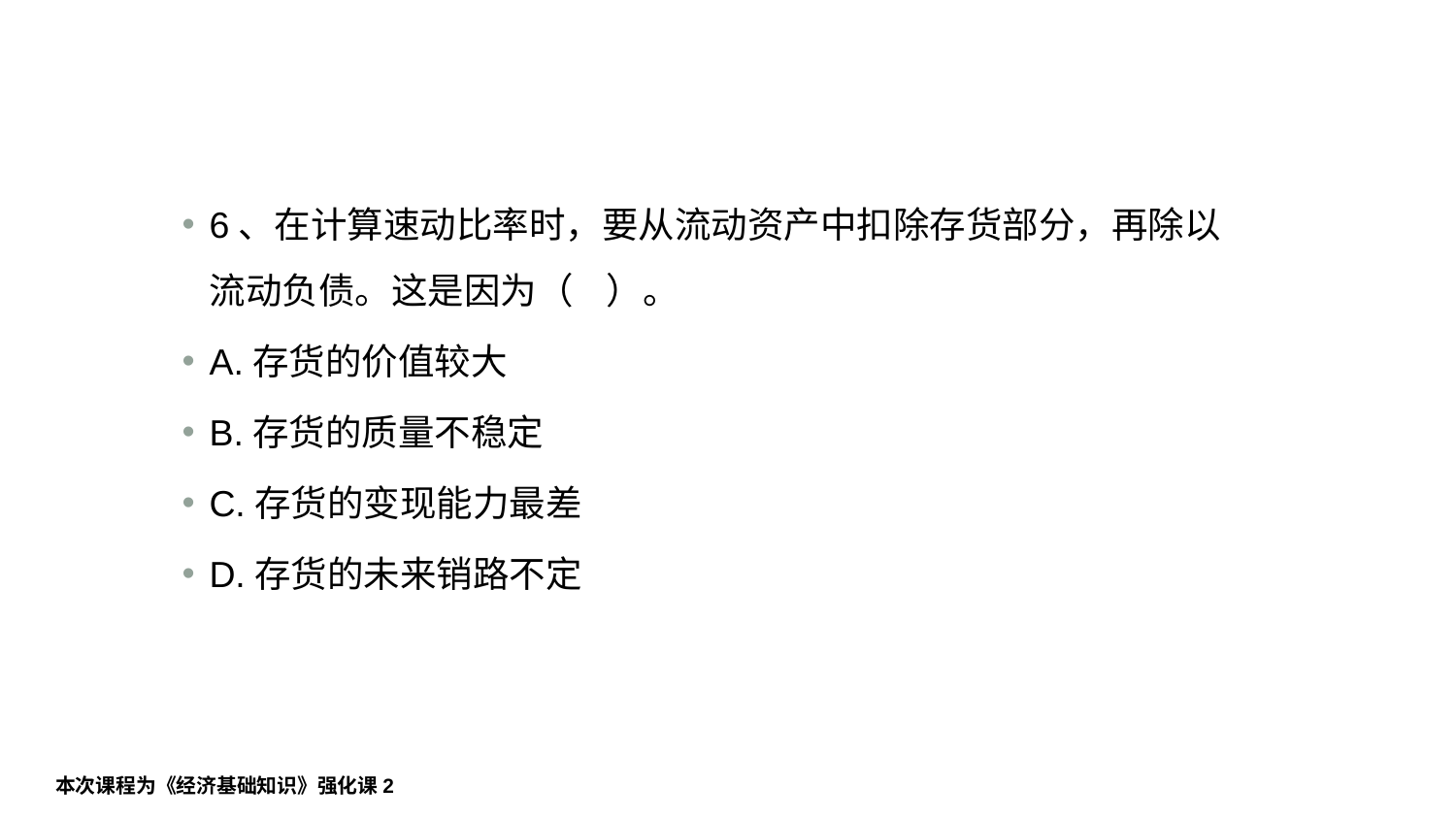

#
6、在计算速动比率时，要从流动资产中扣除存货部分，再除以流动负债。这是因为（    ）。
A.存货的价值较大
B.存货的质量不稳定
C.存货的变现能力最差
D.存货的未来销路不定